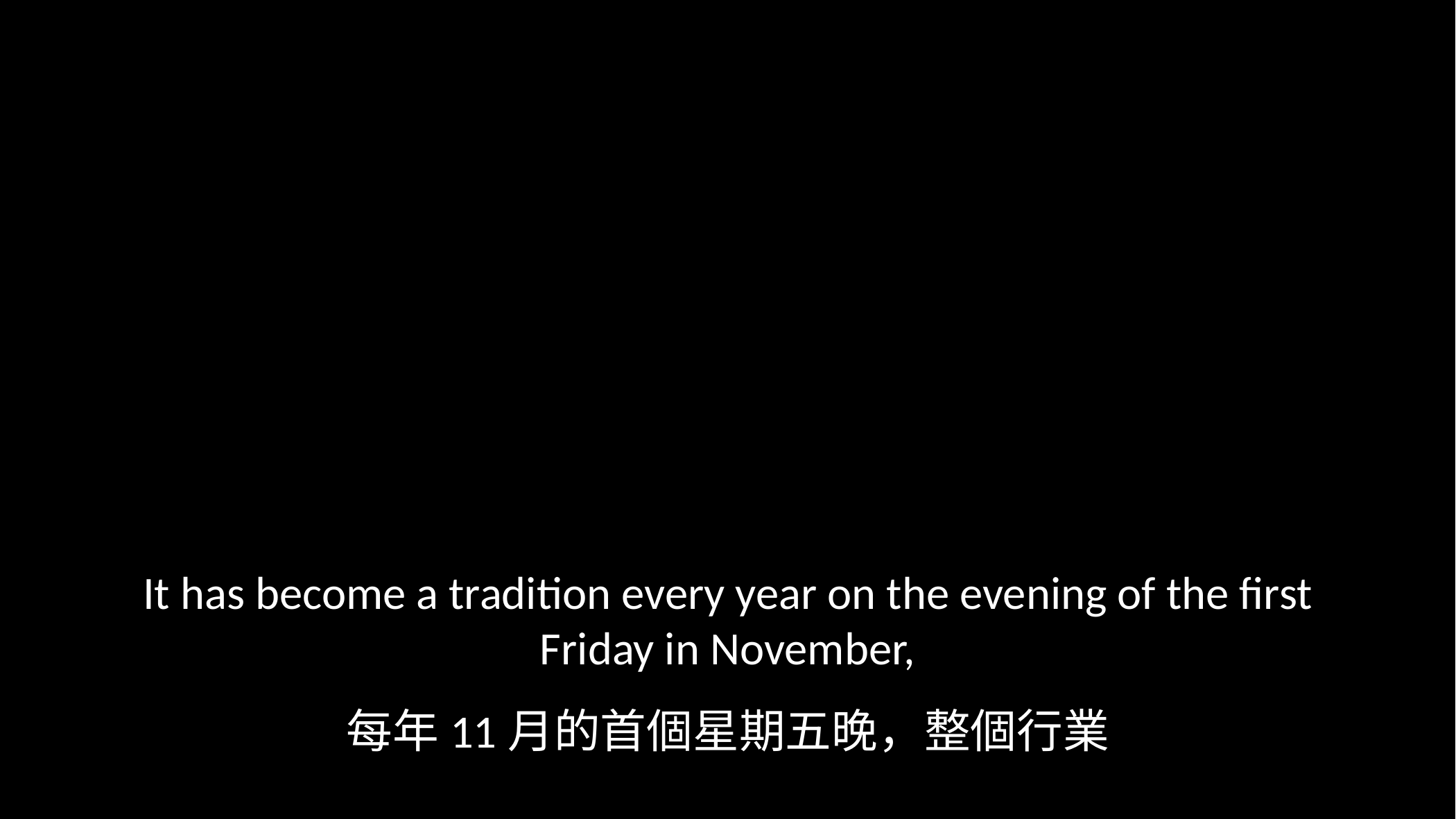

It has become a tradition every year on the evening of the first Friday in November,

每年11月的首個星期五晚，整個行業